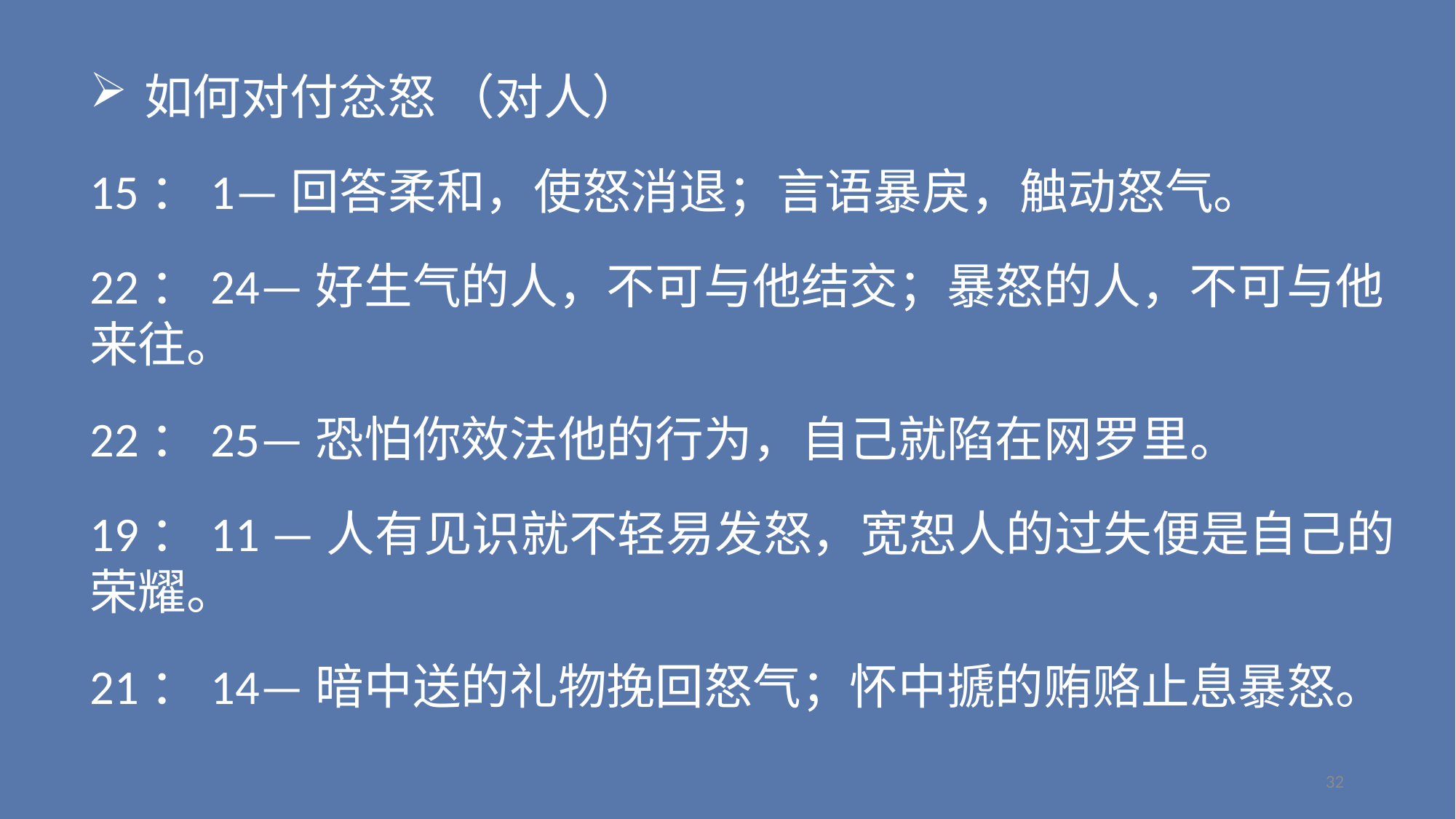

如何对付忿怒 （对人）
15：1—回答柔和，使怒消退；言语暴戾，触动怒气。
22：24—好生气的人，不可与他结交；暴怒的人，不可与他来往。
22：25—恐怕你效法他的行为，自己就陷在网罗里。
19：11 —人有见识就不轻易发怒，宽恕人的过失便是自己的荣耀。
21：14—暗中送的礼物挽回怒气；怀中搋的贿赂止息暴怒。
32